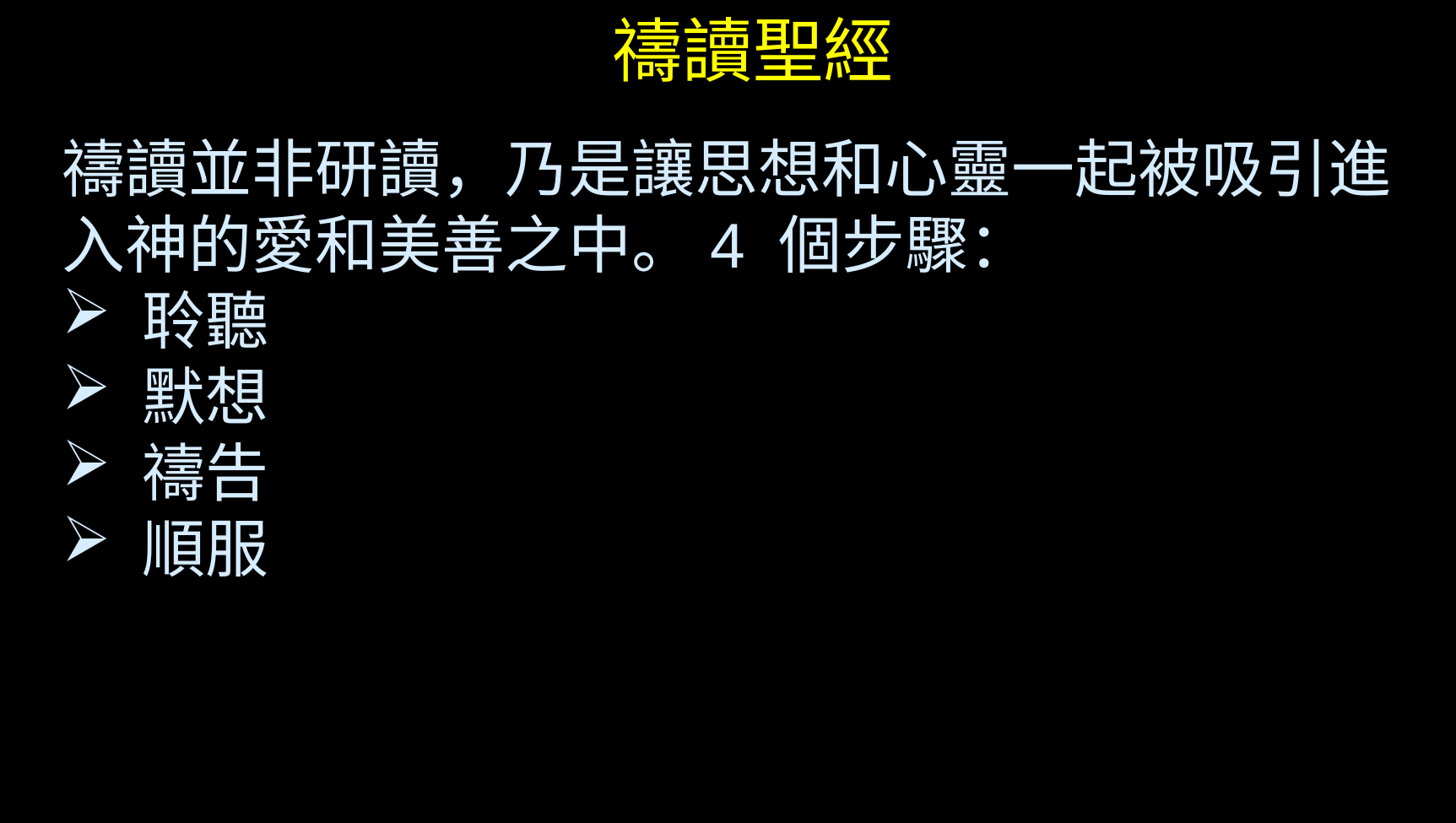

禱讀聖經

禱讀並非研讀，乃是讓思想和心靈一起被吸引進入神的愛和美善之中。4 個步驟：
 聆聽
 默想
 禱告
 順服